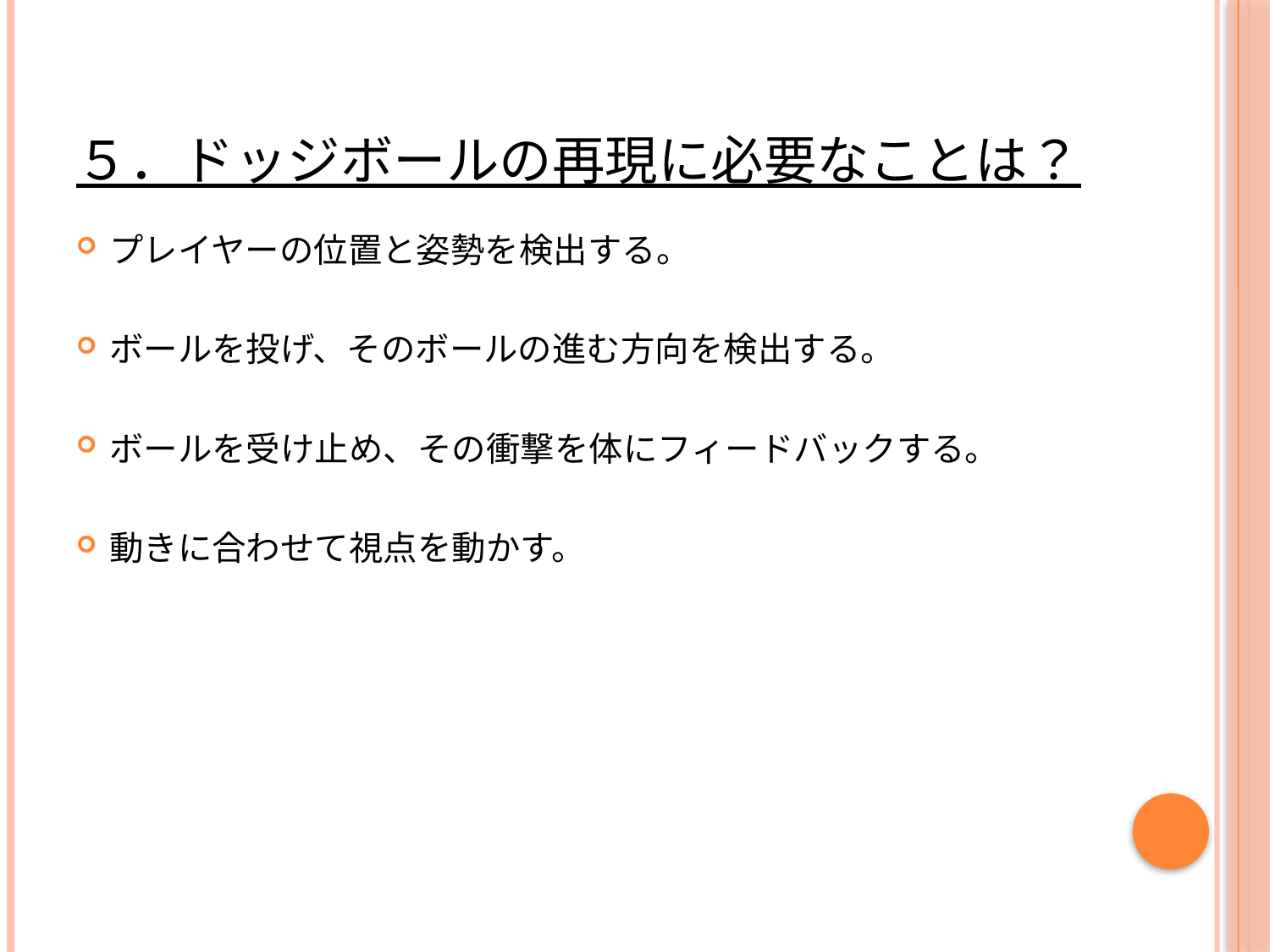

# ５．ドッジボールの再現に必要なことは？
プレイヤーの位置と姿勢を検出する。

ボールを投げ、そのボールの進む方向を検出する。

ボールを受け止め、その衝撃を体にフィードバックする。

動きに合わせて視点を動かす。